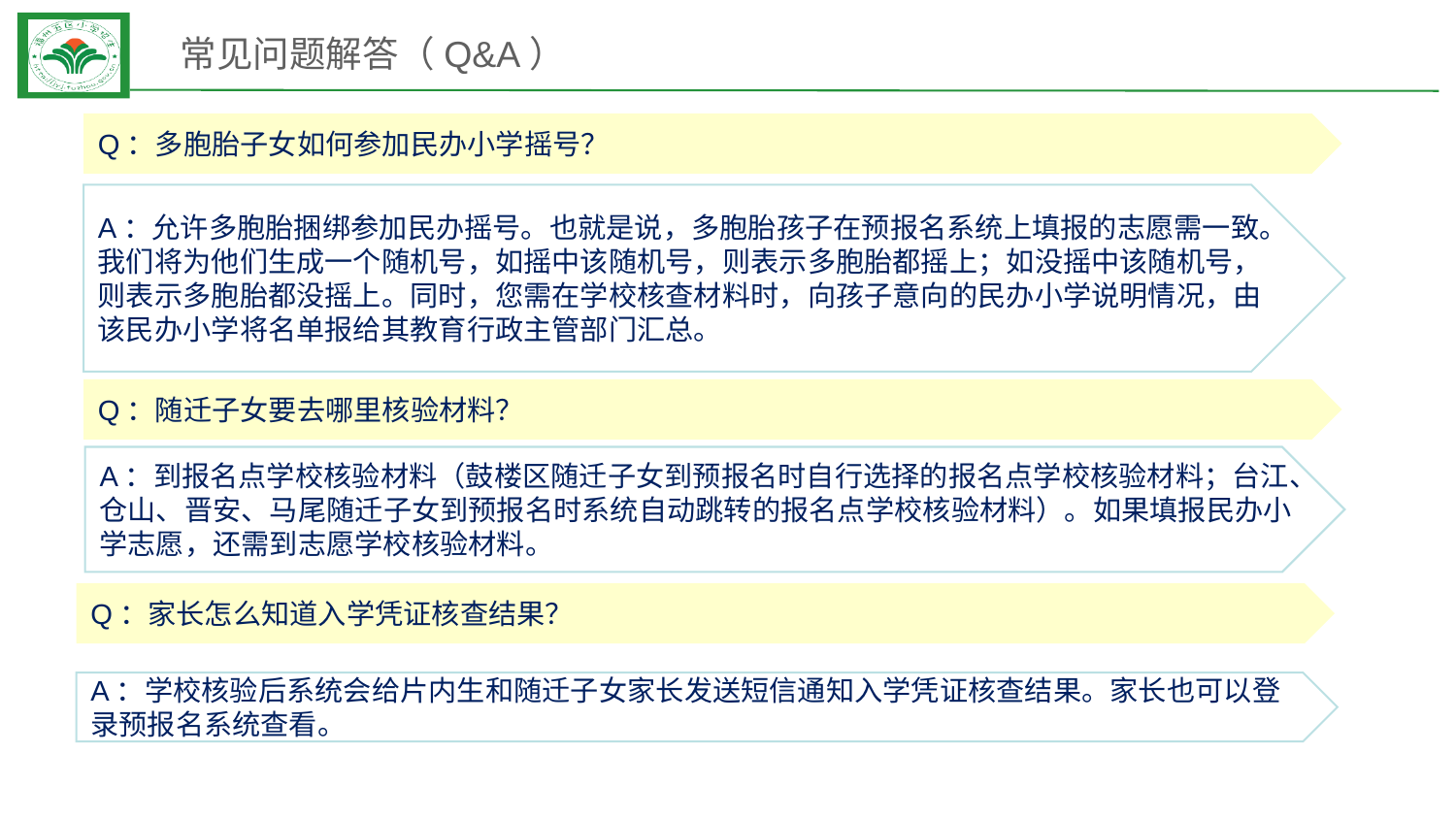

# 常见问题解答（Q&A）
Q：多胞胎子女如何参加民办小学摇号？
A：允许多胞胎捆绑参加民办摇号。也就是说，多胞胎孩子在预报名系统上填报的志愿需一致。我们将为他们生成一个随机号，如摇中该随机号，则表示多胞胎都摇上；如没摇中该随机号，则表示多胞胎都没摇上。同时，您需在学校核查材料时，向孩子意向的民办小学说明情况，由该民办小学将名单报给其教育行政主管部门汇总。
Q：随迁子女要去哪里核验材料？
A：到报名点学校核验材料（鼓楼区随迁子女到预报名时自行选择的报名点学校核验材料；台江、仓山、晋安、马尾随迁子女到预报名时系统自动跳转的报名点学校核验材料）。如果填报民办小学志愿，还需到志愿学校核验材料。
Q：家长怎么知道入学凭证核查结果？
A：学校核验后系统会给片内生和随迁子女家长发送短信通知入学凭证核查结果。家长也可以登录预报名系统查看。